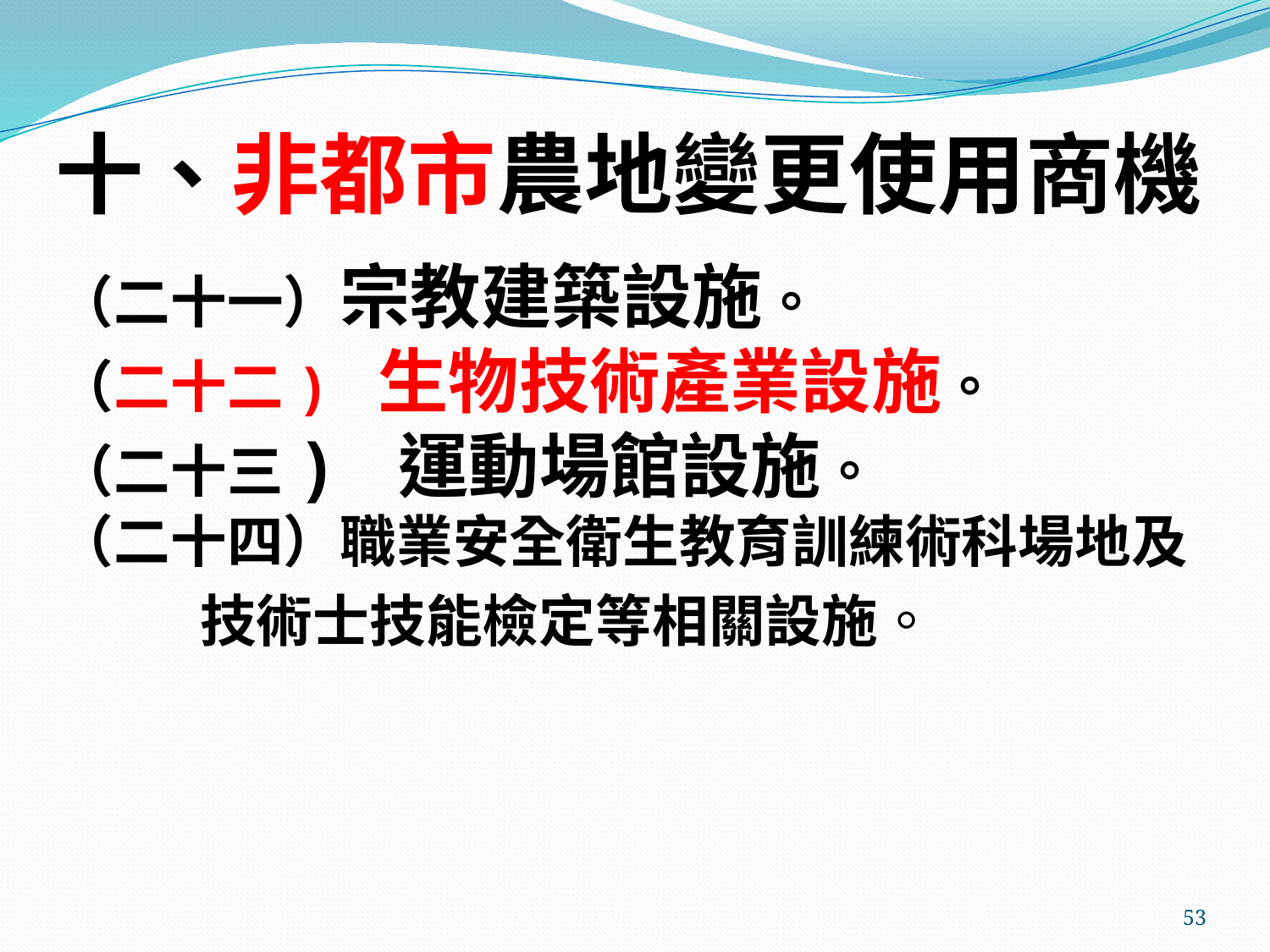

# 十、非都市農地變更使用商機
（二十一）宗教建築設施。
（二十二) 生物技術產業設施。
（二十三) 運動場館設施。
（二十四）職業安全衛生教育訓練術科場地及
          技術士技能檢定等相關設施。
53